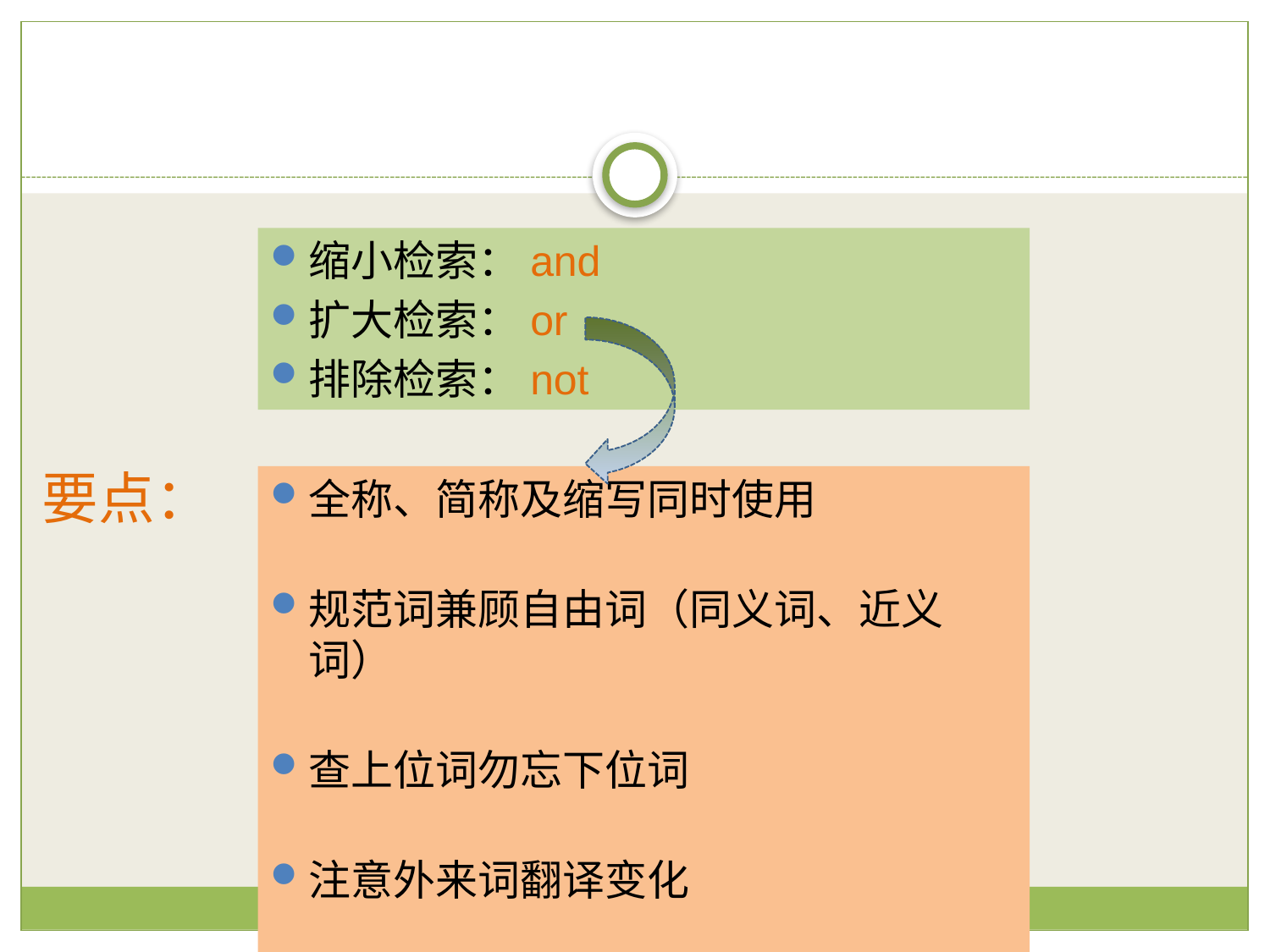

缩小检索：and
扩大检索：or
排除检索：not

要点：
全称、简称及缩写同时使用
规范词兼顾自由词（同义词、近义词）
查上位词勿忘下位词
注意外来词翻译变化